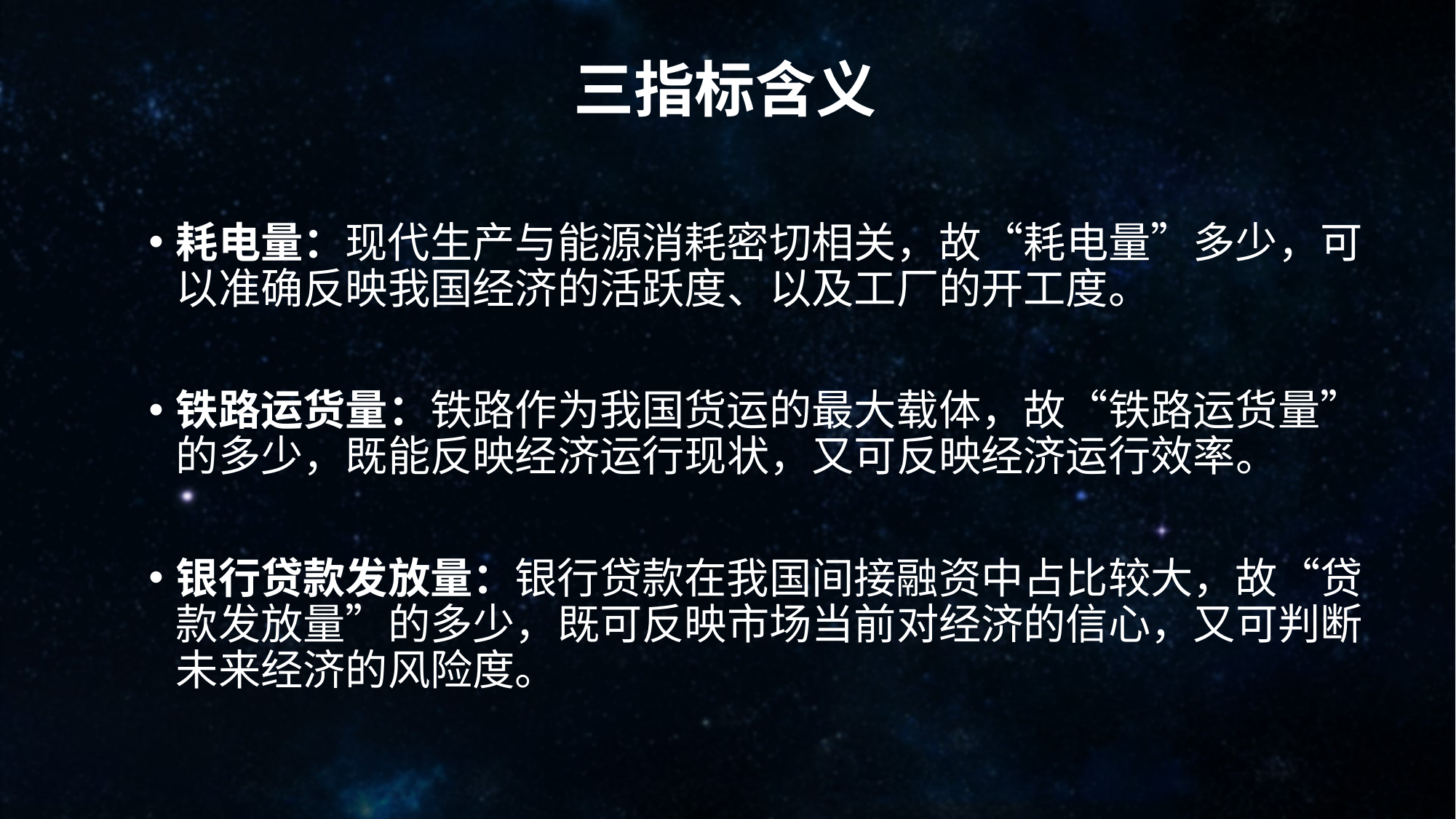

# 三指标含义
耗电量：现代生产与能源消耗密切相关，故“耗电量”多少，可以准确反映我国经济的活跃度、以及工厂的开工度。

铁路运货量：铁路作为我国货运的最大载体，故“铁路运货量”的多少，既能反映经济运行现状，又可反映经济运行效率。

银行贷款发放量：银行贷款在我国间接融资中占比较大，故“贷款发放量”的多少，既可反映市场当前对经济的信心，又可判断未来经济的风险度。